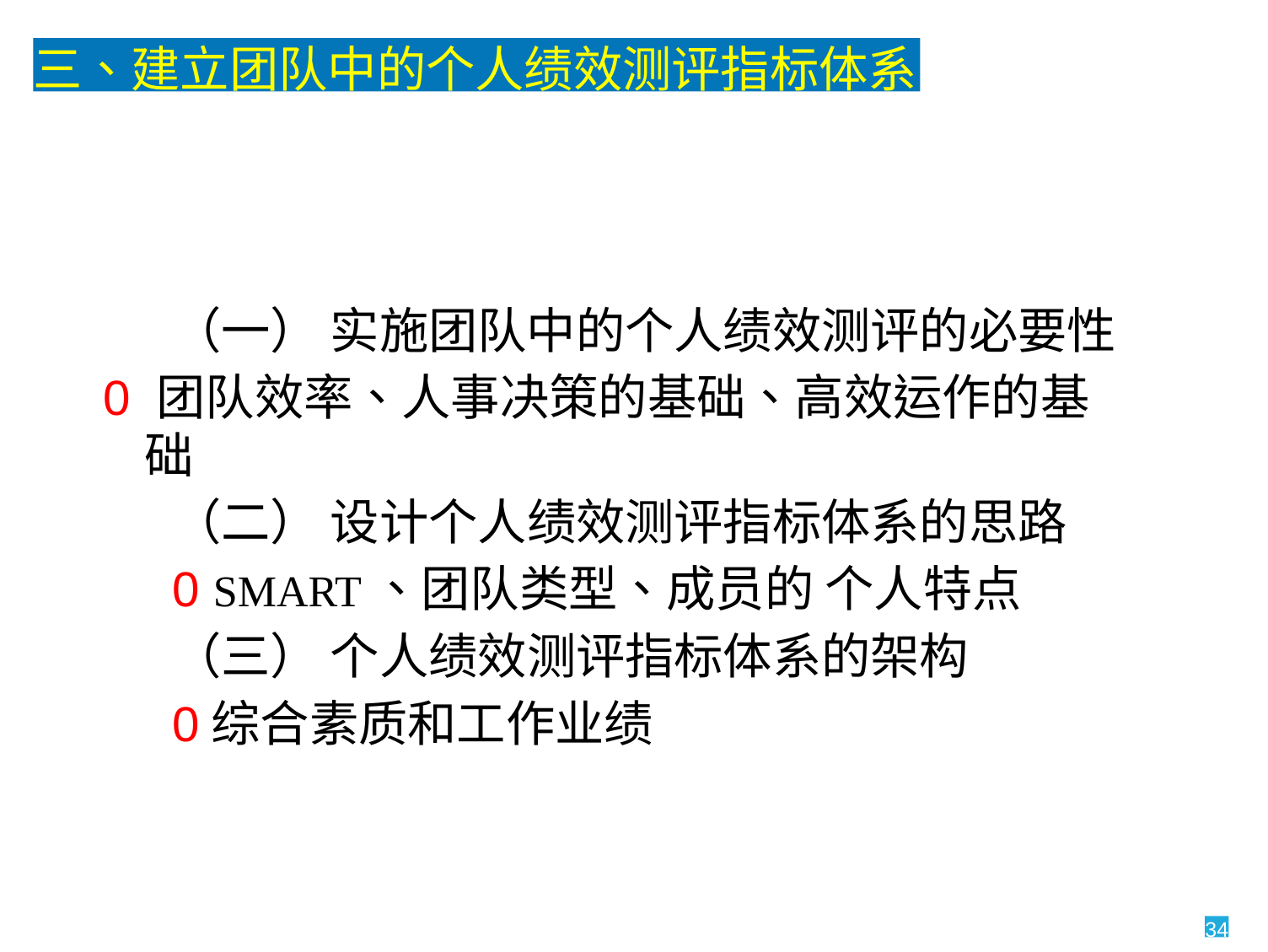

三、建立团队中的个人绩效测评指标体系
（一） 实施团队中的个人绩效测评的必要性
0 团队效率、人事决策的基础、高效运作的基 础
（二） 设计个人绩效测评指标体系的思路
0 SMART、团队类型、成员的 个人特点
（三） 个人绩效测评指标体系的架构
0综合素质和工作业绩
34